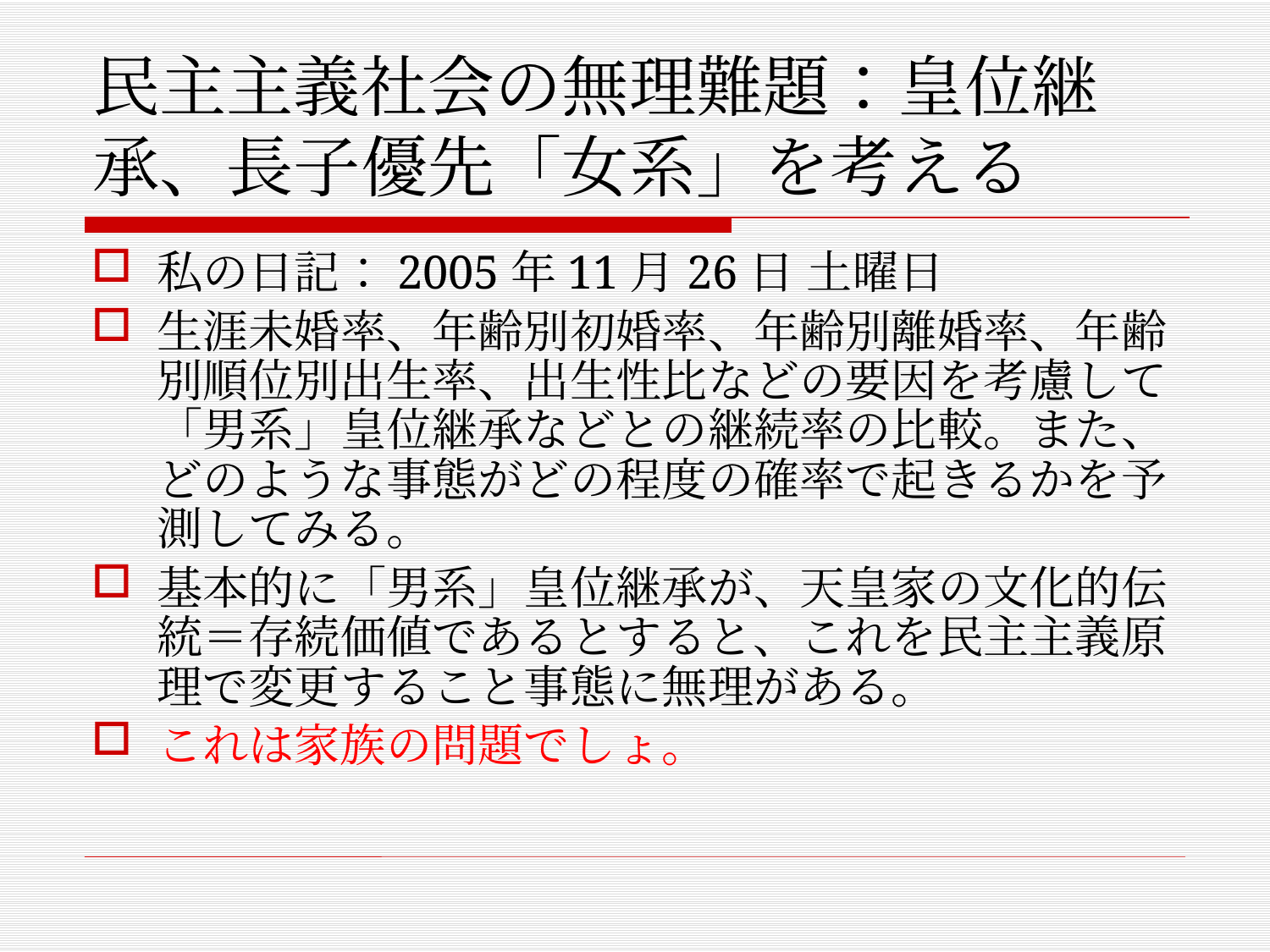

# 民主主義社会の無理難題：皇位継承、長子優先「女系」を考える
私の日記：2005年11月26日 土曜日
生涯未婚率、年齢別初婚率、年齢別離婚率、年齢別順位別出生率、出生性比などの要因を考慮して「男系」皇位継承などとの継続率の比較。また、どのような事態がどの程度の確率で起きるかを予測してみる。
基本的に「男系」皇位継承が、天皇家の文化的伝統＝存続価値であるとすると、これを民主主義原理で変更すること事態に無理がある。
これは家族の問題でしょ。